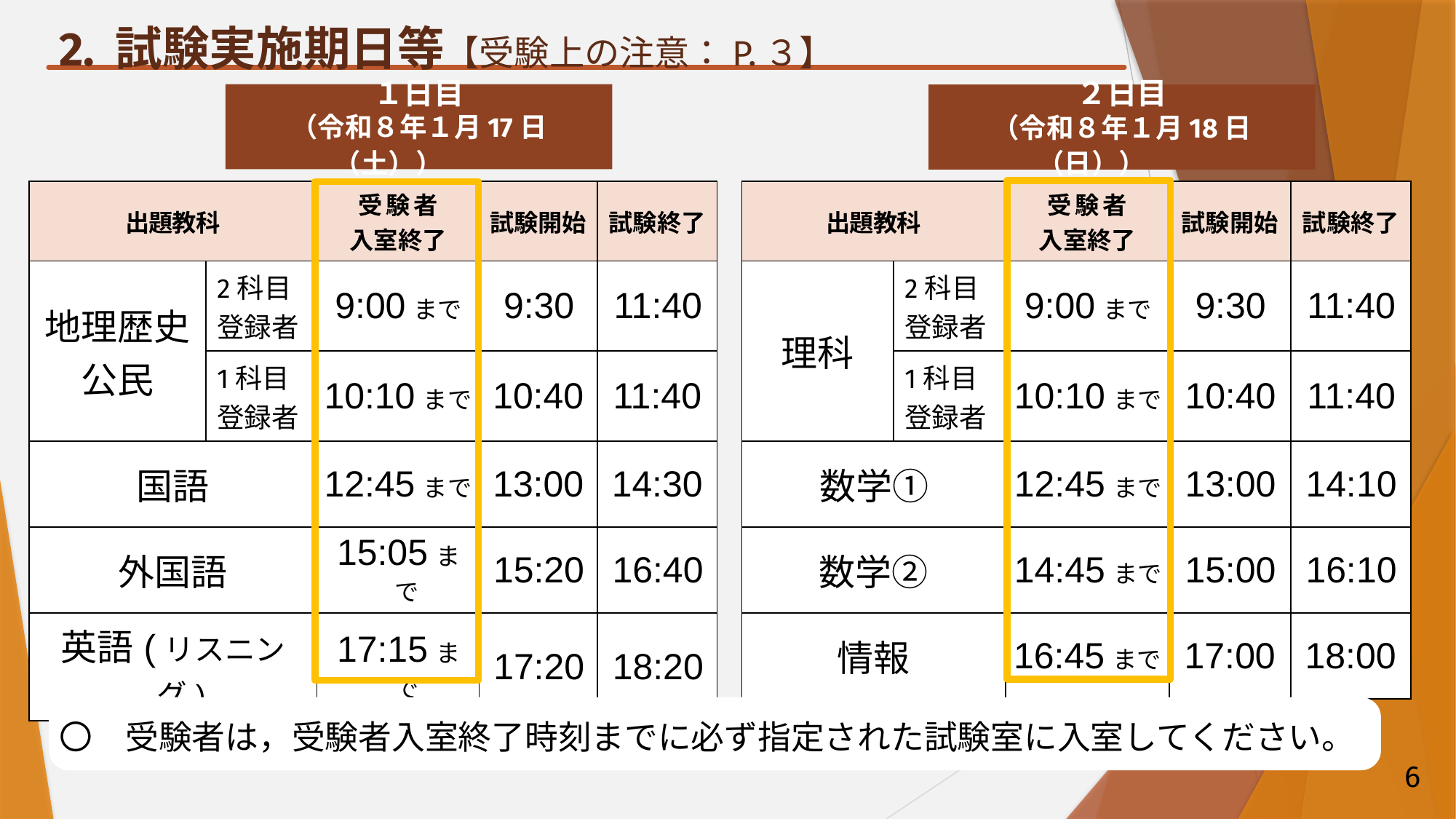

# 2. 試験実施期日等【受験上の注意：P.３】
１日目
（令和８年１月17日（土））
２日目
（令和８年１月18日（日））

| 出題教科 |  | 受験者 入室終了 | 試験開始 | 試験終了 |
| --- | --- | --- | --- | --- |
| 地理歴史 公民 | 2科目 登録者 | 9:00まで | 9:30 | 11:40 |
|  | 1科目 登録者 | 10:10まで | 10:40 | 11:40 |
| 国語 |  | 12:45まで | 13:00 | 14:30 |
| 外国語 |  | 15:05まで | 15:20 | 16:40 |
| 英語(リスニング) |  | 17:15まで | 17:20 | 18:20 |
| 出題教科 |  | 受験者 入室終了 | 試験開始 | 試験終了 |
| --- | --- | --- | --- | --- |
| 理科 | 2科目 登録者 | 9:00まで | 9:30 | 11:40 |
|  | 1科目 登録者 | 10:10まで | 10:40 | 11:40 |
| 数学① |  | 12:45まで | 13:00 | 14:10 |
| 数学② |  | 14:45まで | 15:00 | 16:10 |
| 情報 |  | 16:45まで | 17:00 | 18:00 |
〇　受験者は，受験者入室終了時刻までに必ず指定された試験室に入室してください。
6